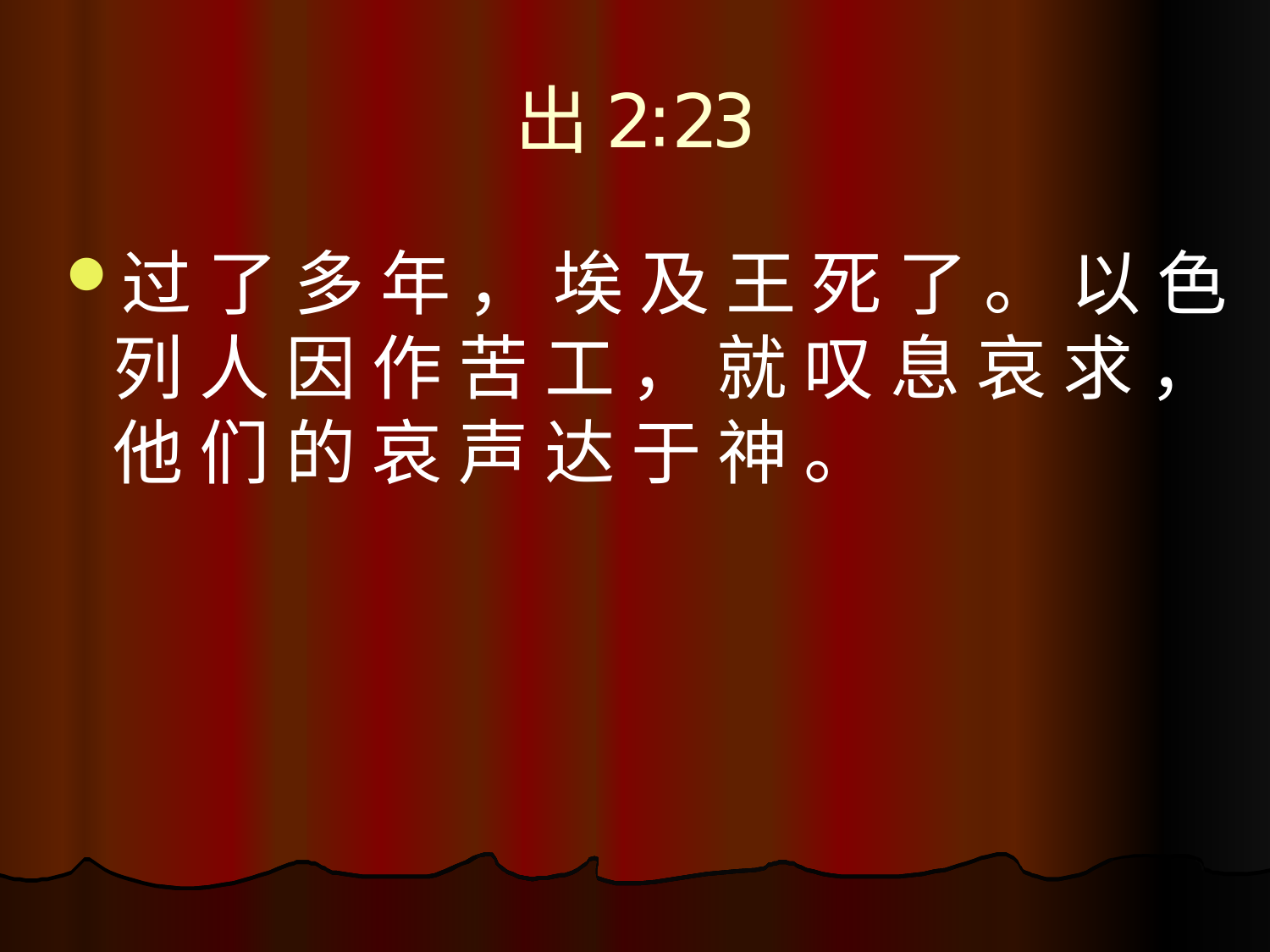

# 出2:23
过 了 多 年 ， 埃 及 王 死 了 。 以 色 列 人 因 作 苦 工 ， 就 叹 息 哀 求 ， 他 们 的 哀 声 达 于 神 。